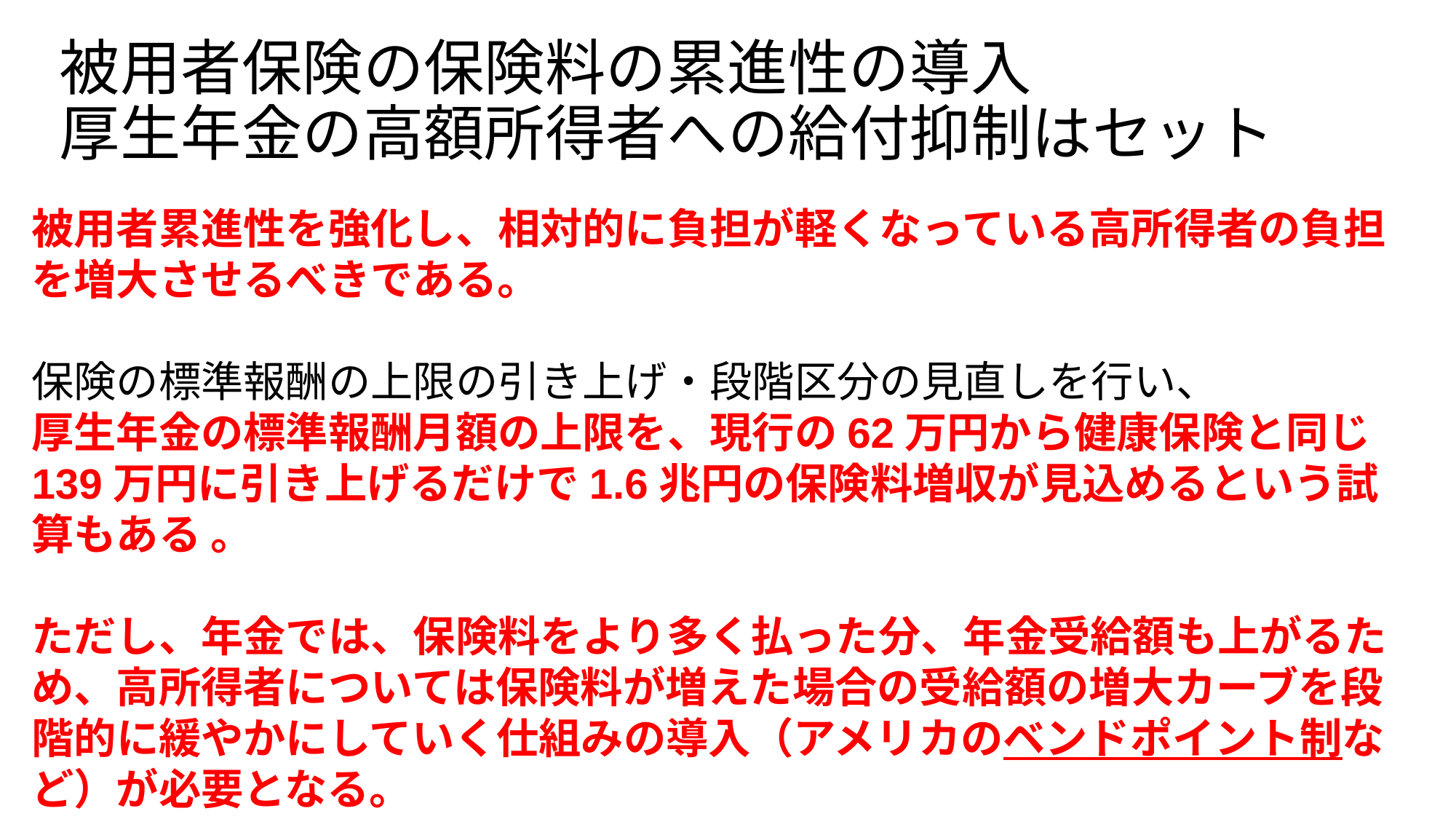

# 被用者保険の保険料の累進性の導入 厚生年金の高額所得者への給付抑制はセット
被用者累進性を強化し、相対的に負担が軽くなっている高所得者の負担を増大させるべきである。

保険の標準報酬の上限の引き上げ・段階区分の見直しを行い、
厚生年金の標準報酬月額の上限を、現行の62万円から健康保険と同じ139万円に引き上げるだけで1.6兆円の保険料増収が見込めるという試算もある 。

ただし、年金では、保険料をより多く払った分、年金受給額も上がるため、高所得者については保険料が増えた場合の受給額の増大カーブを段階的に緩やかにしていく仕組みの導入（アメリカのベンドポイント制など）が必要となる。